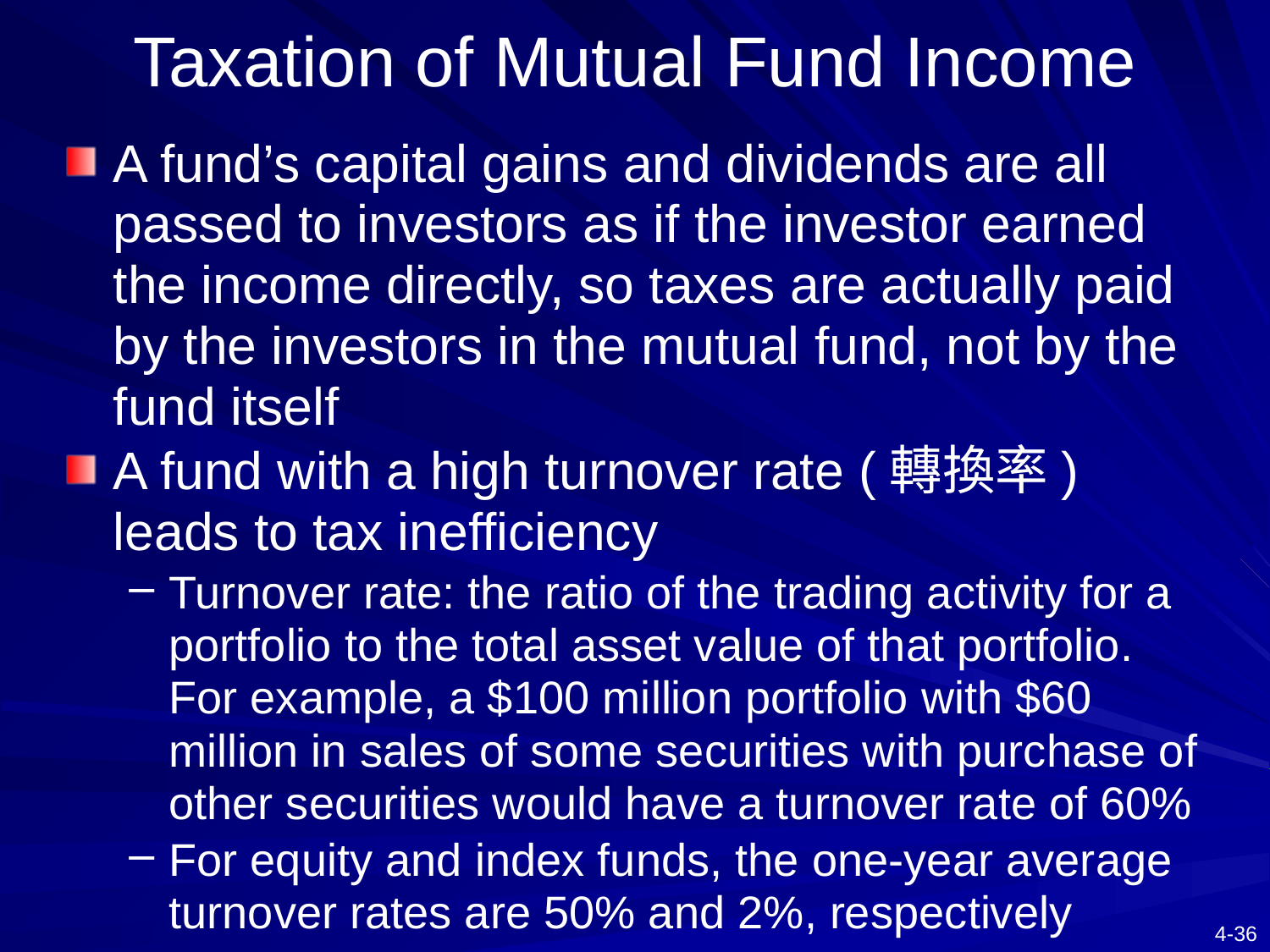

# Taxation of Mutual Fund Income
A fund’s capital gains and dividends are all passed to investors as if the investor earned the income directly, so taxes are actually paid by the investors in the mutual fund, not by the fund itself
A fund with a high turnover rate (轉換率) leads to tax inefficiency
Turnover rate: the ratio of the trading activity for a portfolio to the total asset value of that portfolio. For example, a $100 million portfolio with $60 million in sales of some securities with purchase of other securities would have a turnover rate of 60%
For equity and index funds, the one-year average turnover rates are 50% and 2%, respectively